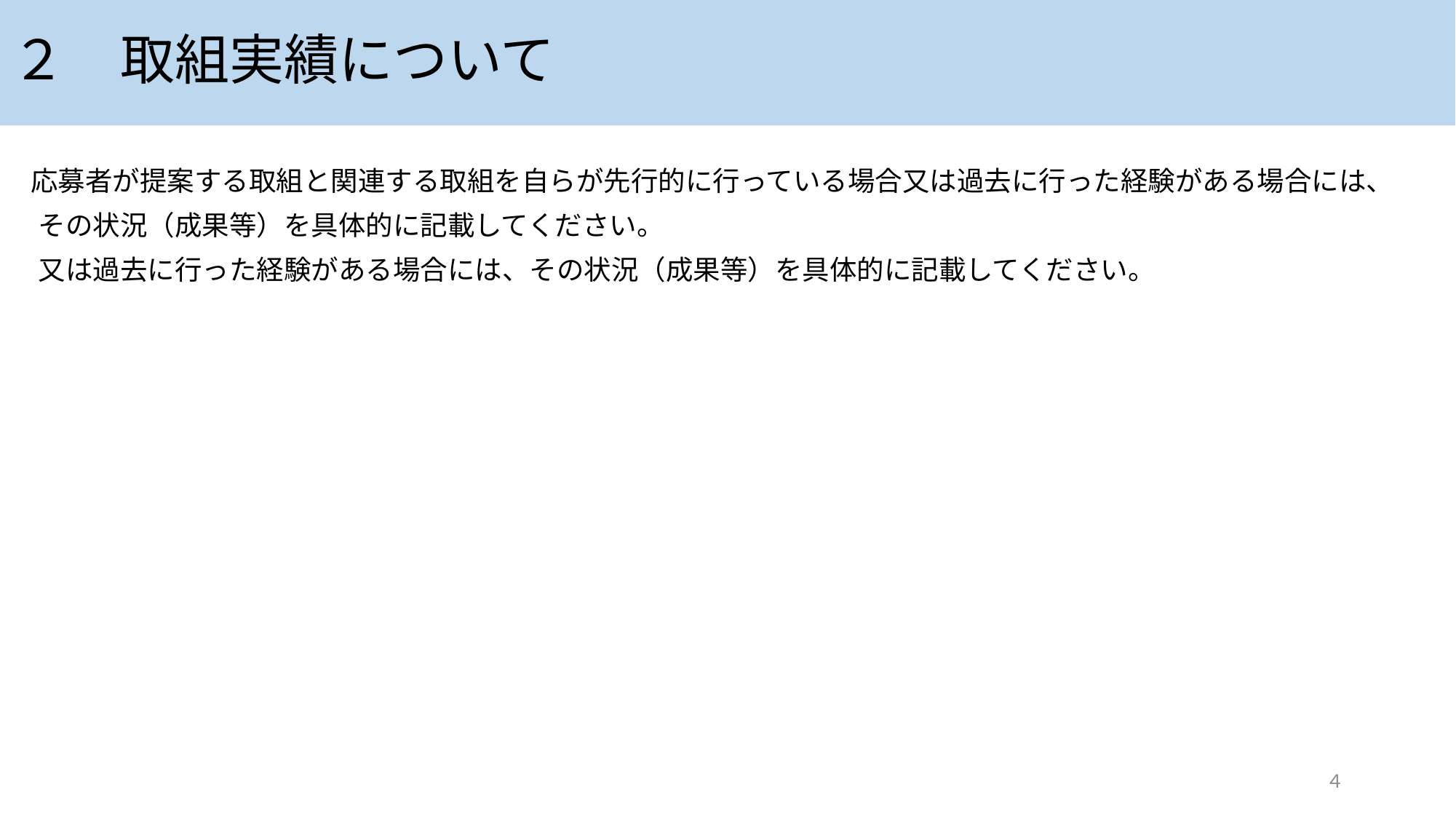

２　取組実績について

　応募者が提案する取組と関連する取組を自らが先行的に行っている場合又は過去に行った経験がある場合には、
　その状況（成果等）を具体的に記載してください。
　又は過去に行った経験がある場合には、その状況（成果等）を具体的に記載してください。

４